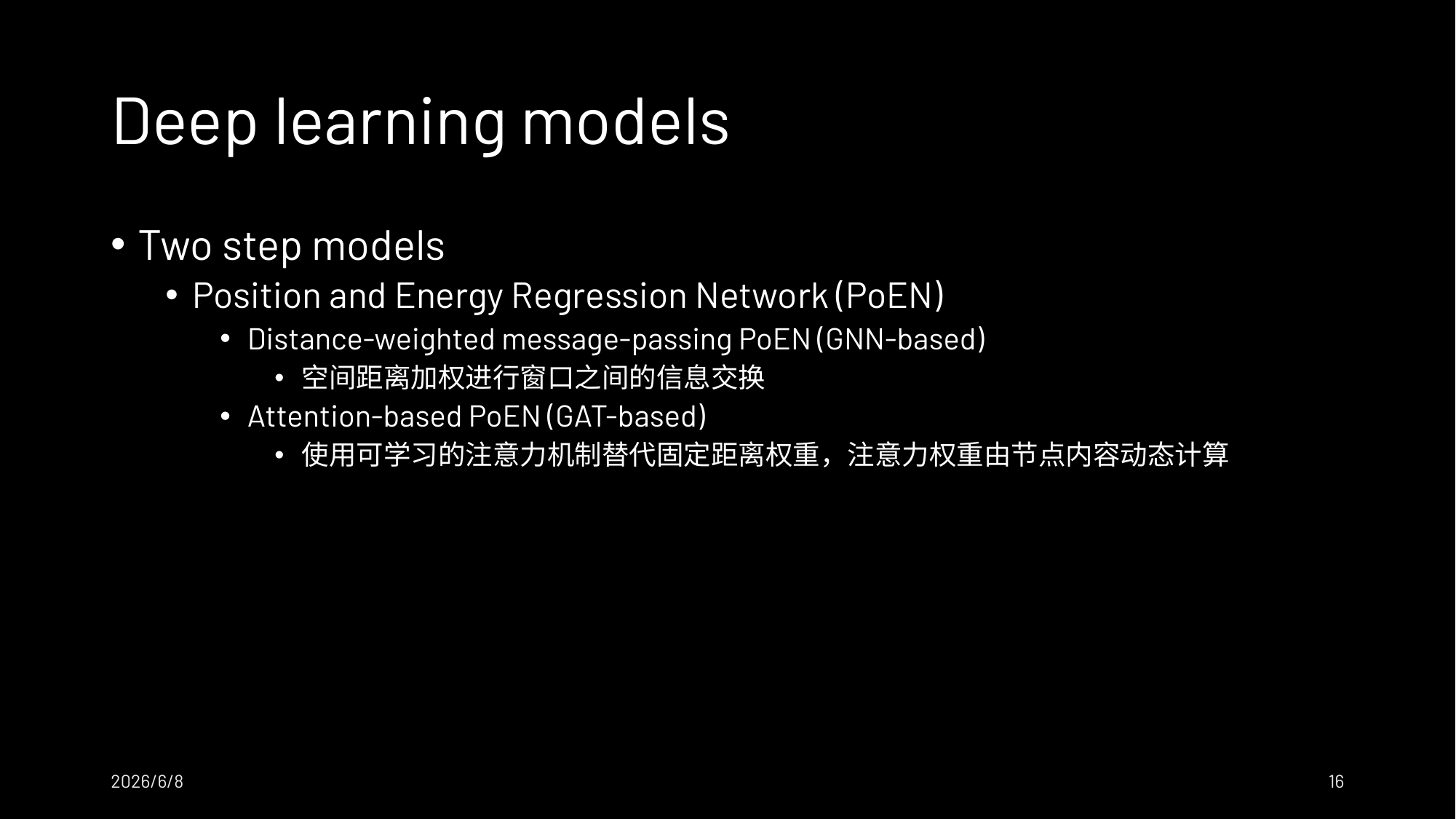

# Deep learning models
Two step models
Position and Energy Regression Network (PoEN)
Distance-weighted message-passing PoEN (GNN-based)
空间距离加权进行窗口之间的信息交换
Attention-based PoEN (GAT-based)
使用可学习的注意力机制替代固定距离权重，注意力权重由节点内容动态计算

2026/6/8
16